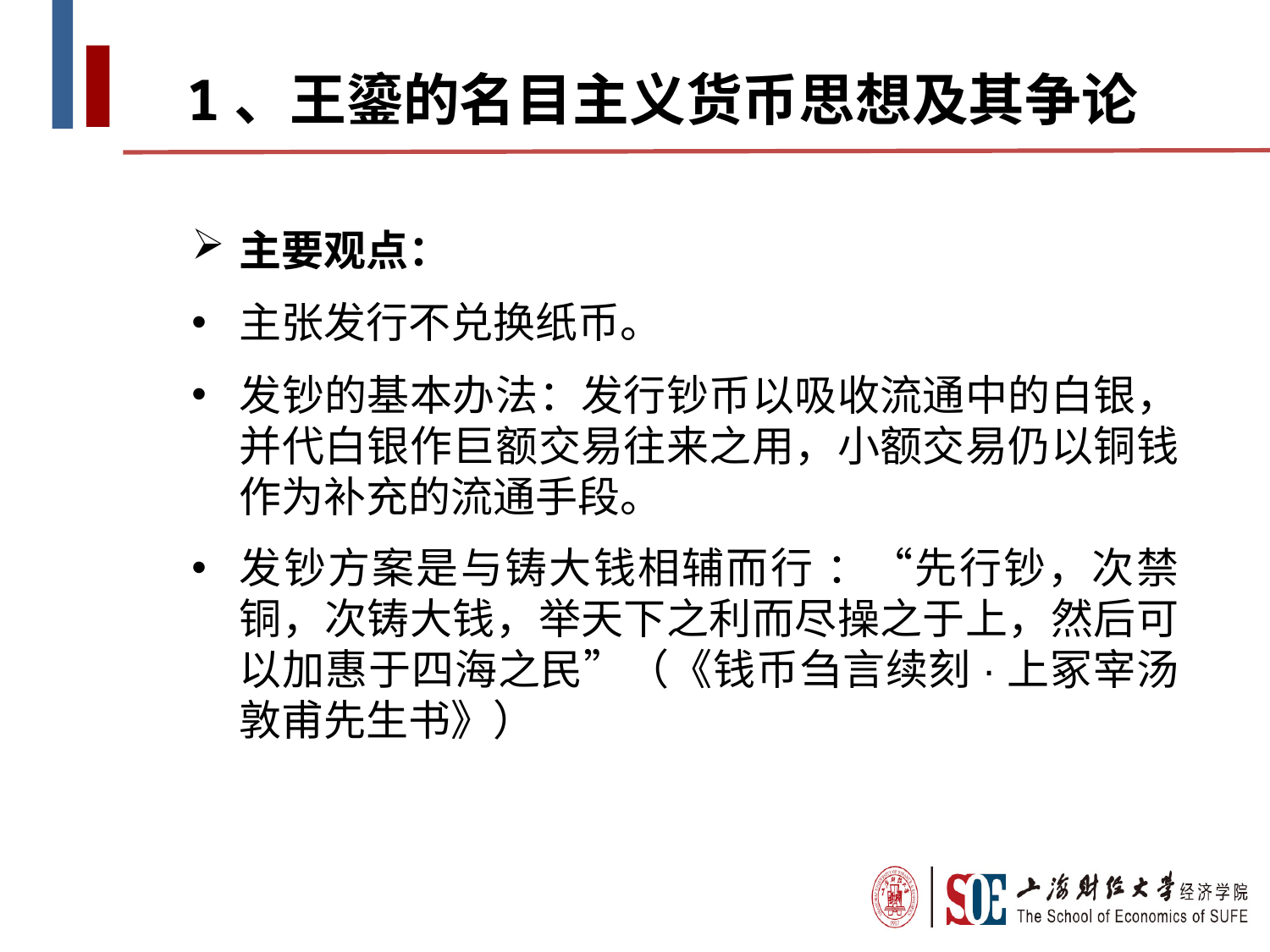

1、王鎏的名目主义货币思想及其争论
主要观点：
主张发行不兑换纸币。
发钞的基本办法：发行钞币以吸收流通中的白银，并代白银作巨额交易往来之用，小额交易仍以铜钱作为补充的流通手段。
发钞方案是与铸大钱相辅而行 ：“先行钞，次禁铜，次铸大钱，举天下之利而尽操之于上，然后可以加惠于四海之民”（《钱币刍言续刻·上冢宰汤敦甫先生书》）